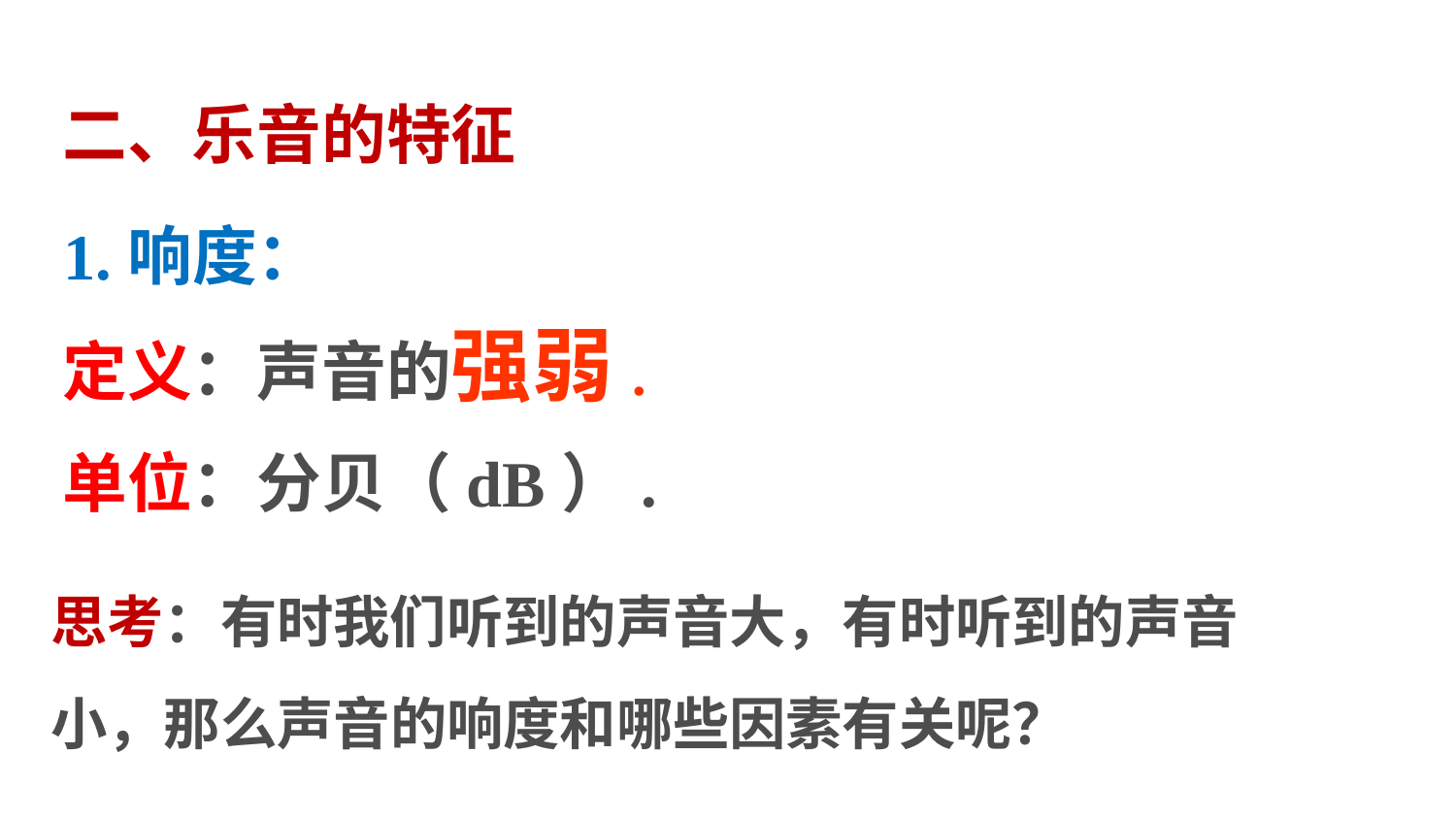

二、乐音的特征
1.响度：
定义：声音的强弱.
单位：分贝（dB）.
思考：有时我们听到的声音大，有时听到的声音小，那么声音的响度和哪些因素有关呢？